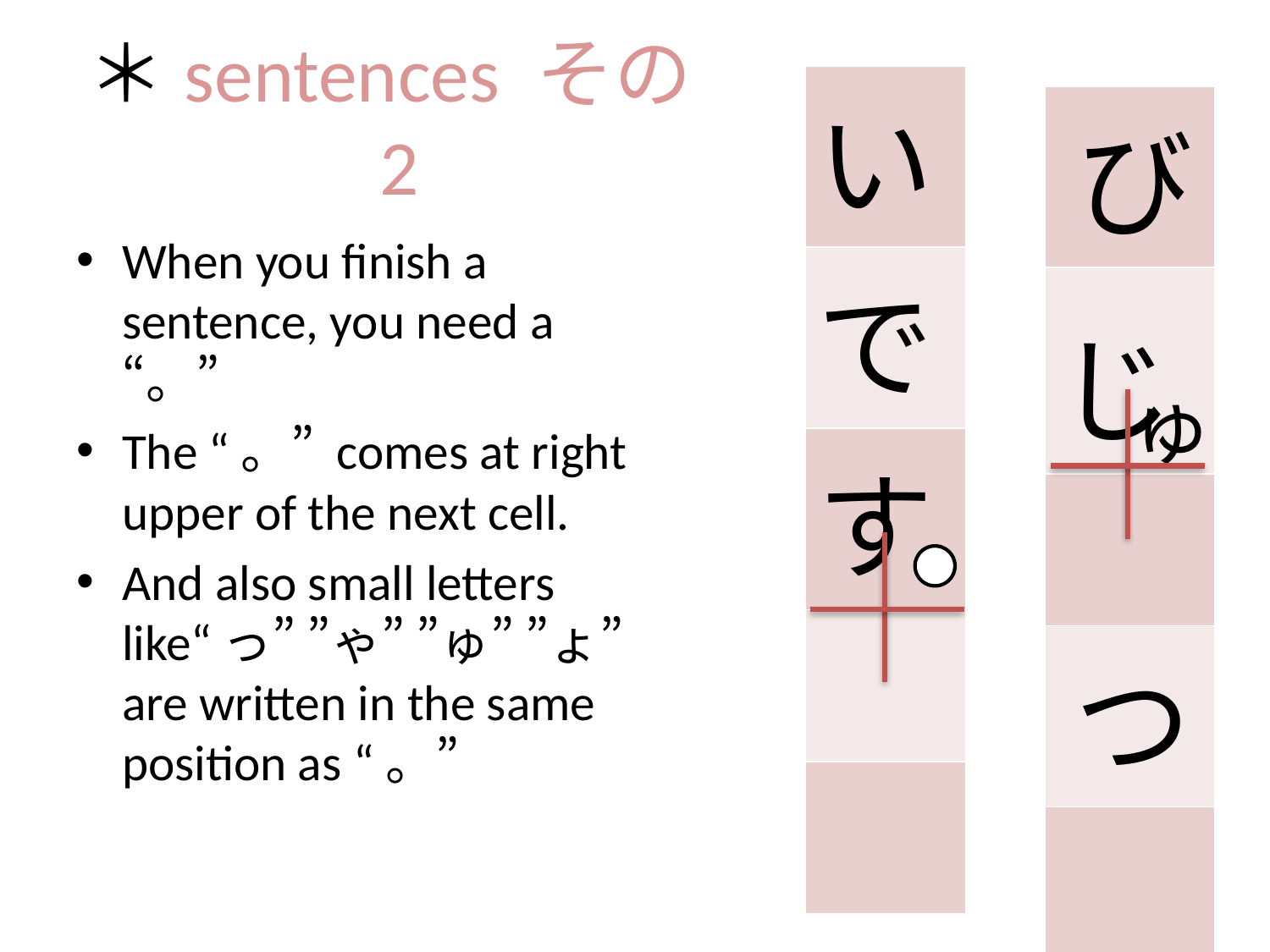

# ＊sentences その2
| い |
| --- |
| で |
| す |
|  |
|  |
| び |
| --- |
| じ |
|  |
| つ |
|  |
When you finish a sentence, you need a　“。”
The “。” comes at right upper of the next cell.
And also small letters like“っ” ”ゃ” ”ゅ” ”ょ” are written in the same position as “。”
ゅ